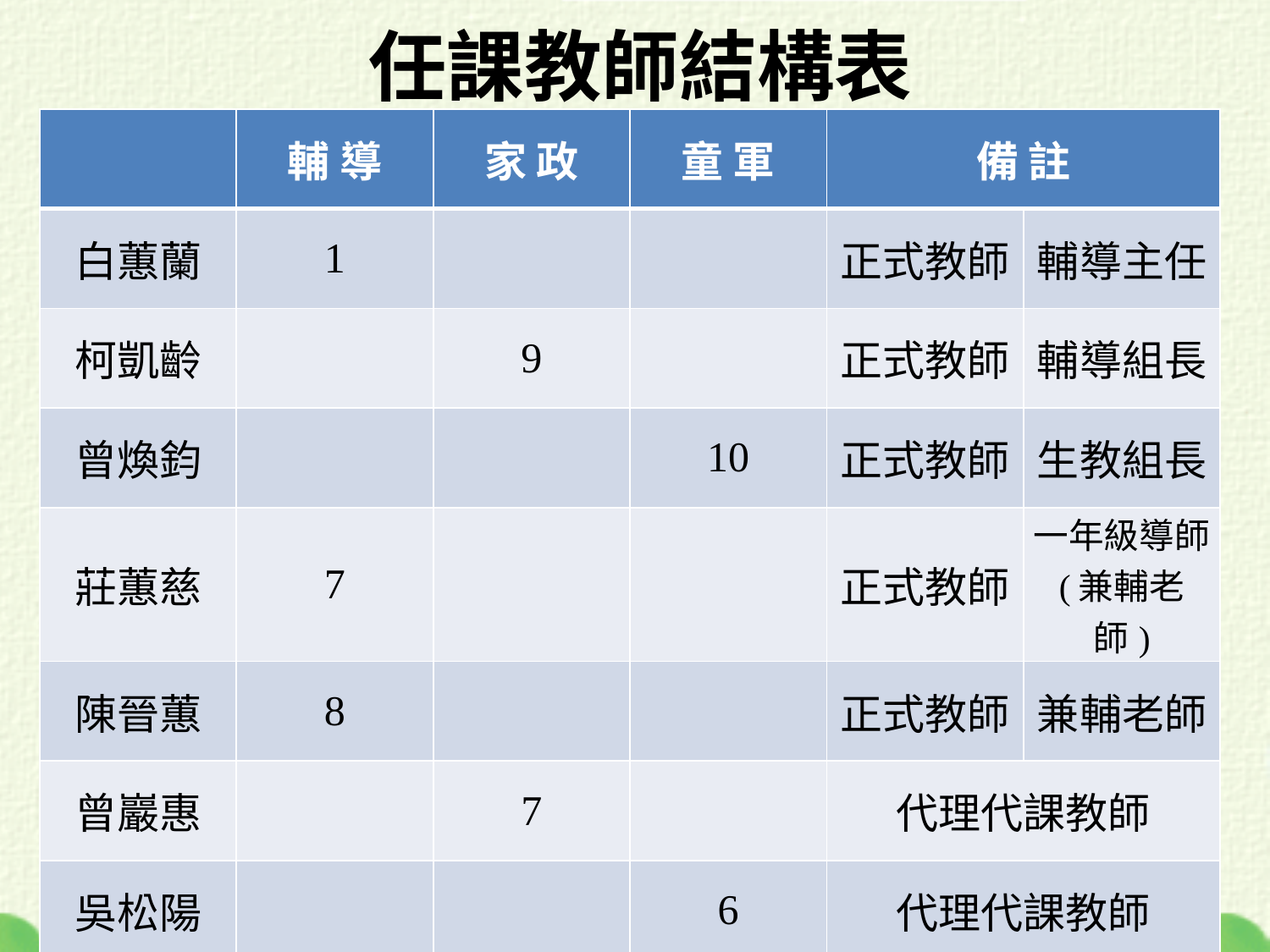

# 任課教師結構表
|  | 輔 導 | 家 政 | 童 軍 | 備 註 |  |
| --- | --- | --- | --- | --- | --- |
| 白蕙蘭 | 1 |  |  | 正式教師 | 輔導主任 |
| 柯凱齡 |  | 9 |  | 正式教師 | 輔導組長 |
| 曾煥鈞 |  |  | 10 | 正式教師 | 生教組長 |
| 莊蕙慈 | 7 |  |  | 正式教師 | 一年級導師 (兼輔老師) |
| 陳晉蕙 | 8 |  |  | 正式教師 | 兼輔老師 |
| 曾巖惠 |  | 7 |  | 代理代課教師 |  |
| 吳松陽 |  |  | 6 | 代理代課教師 |  |